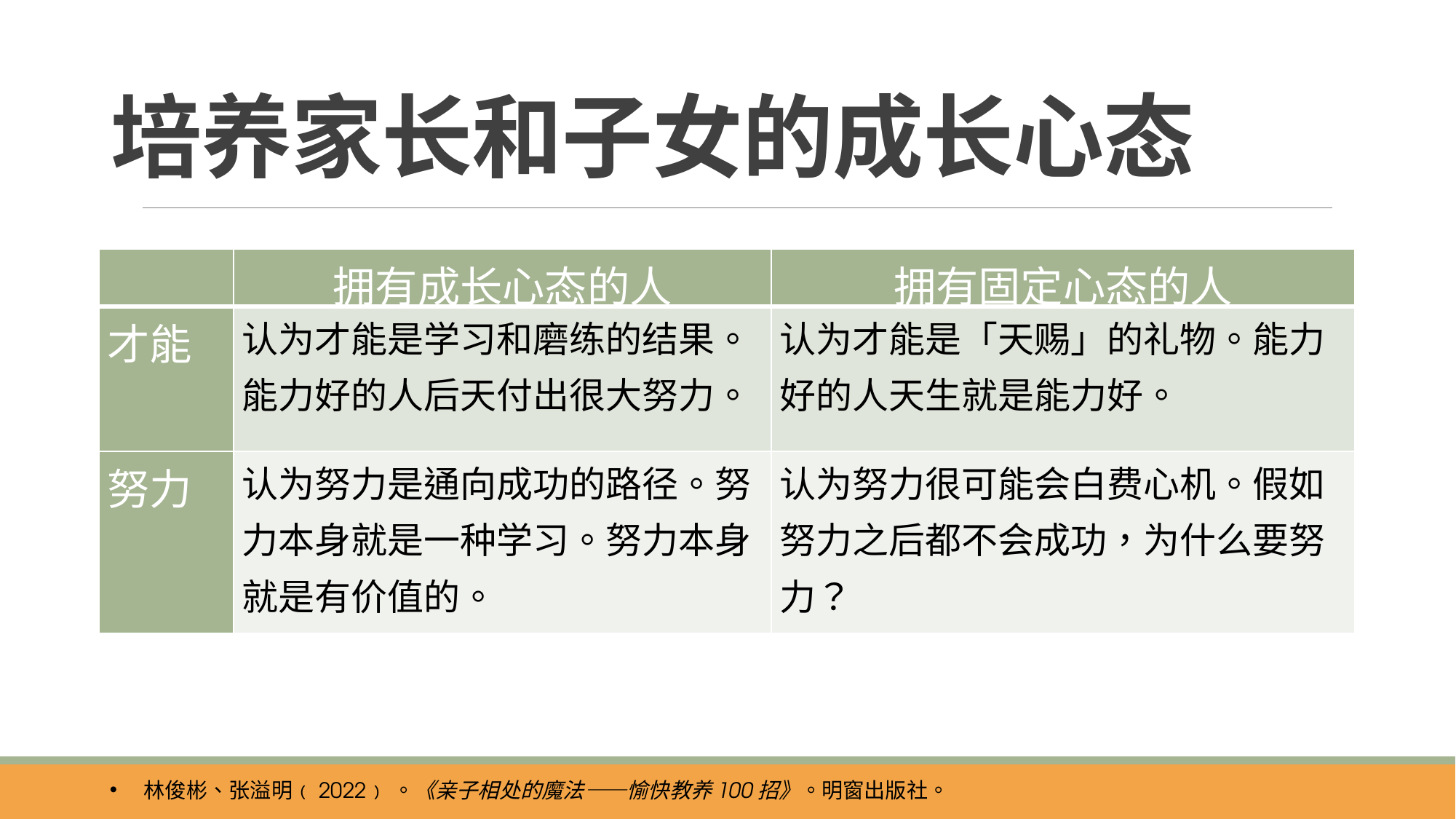

# 培养家长和子女的成长心态
|  | 拥有成长心态的人 | 拥有固定心态的人 |
| --- | --- | --- |
| 才能 | 认为才能是学习和磨练的结果。能力好的人后天付出很大努力。 | 认为才能是「天赐」的礼物。能力好的人天生就是能力好。 |
| 努力 | 认为努力是通向成功的路径。努力本身就是一种学习。努力本身就是有价值的。 | 认为努力很可能会白费心机。假如努力之后都不会成功，为什么要努力？ |
林俊彬、张溢明﹙2022﹚。《亲子相处的魔法——愉快教养100招》。明窗出版社。